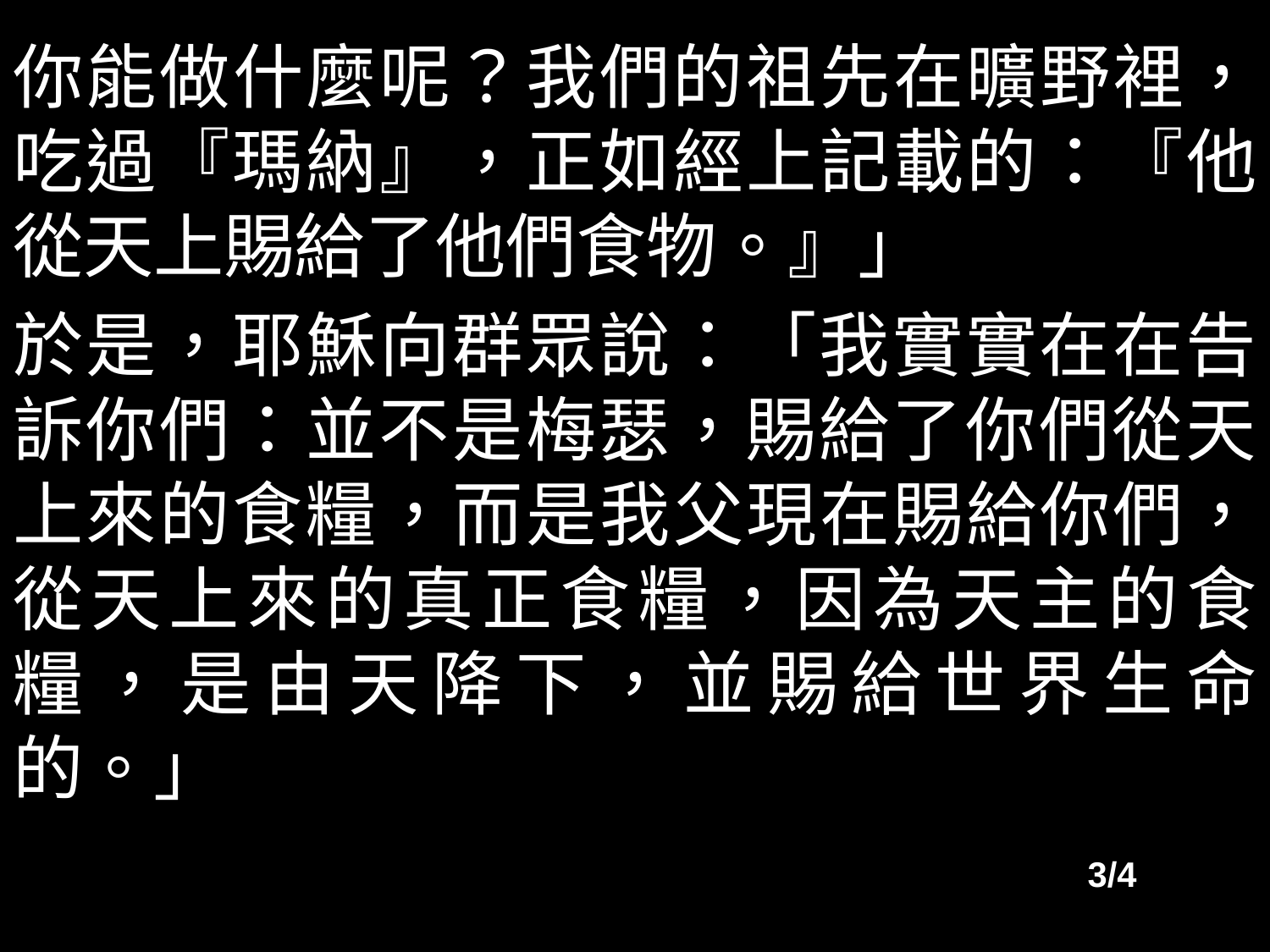

你能做什麼呢？我們的祖先在曠野裡，吃過『瑪納』，正如經上記載的：『他從天上賜給了他們食物。』」
於是，耶穌向群眾說：「我實實在在告訴你們：並不是梅瑟，賜給了你們從天上來的食糧，而是我父現在賜給你們，從天上來的真正食糧，因為天主的食糧，是由天降下，並賜給世界生命的。」

3/4